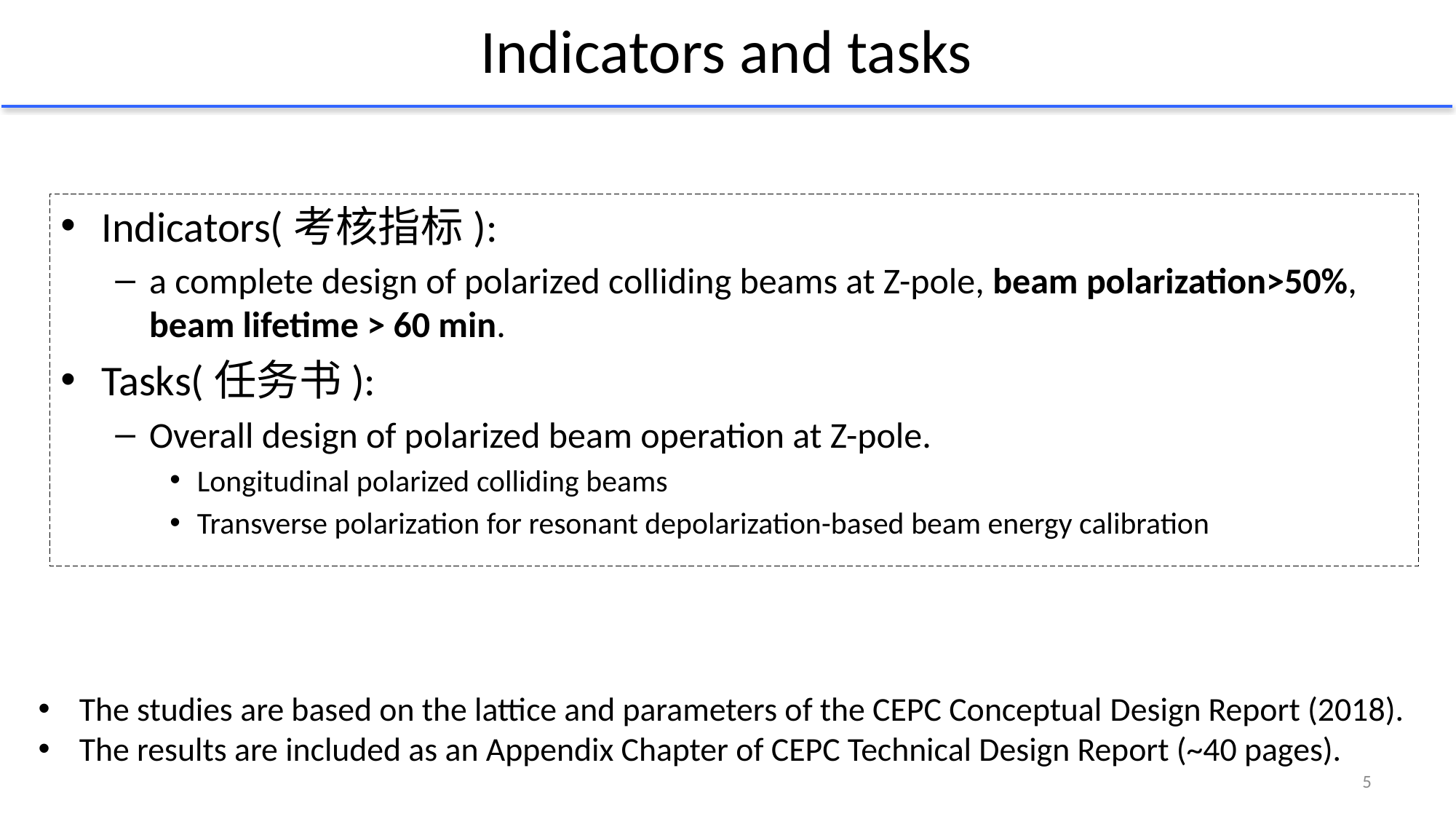

# Indicators and tasks
Indicators(考核指标):
a complete design of polarized colliding beams at Z-pole, beam polarization>50%, beam lifetime > 60 min.
Tasks(任务书):
Overall design of polarized beam operation at Z-pole.
Longitudinal polarized colliding beams
Transverse polarization for resonant depolarization-based beam energy calibration
The studies are based on the lattice and parameters of the CEPC Conceptual Design Report (2018).
The results are included as an Appendix Chapter of CEPC Technical Design Report (~40 pages).
5